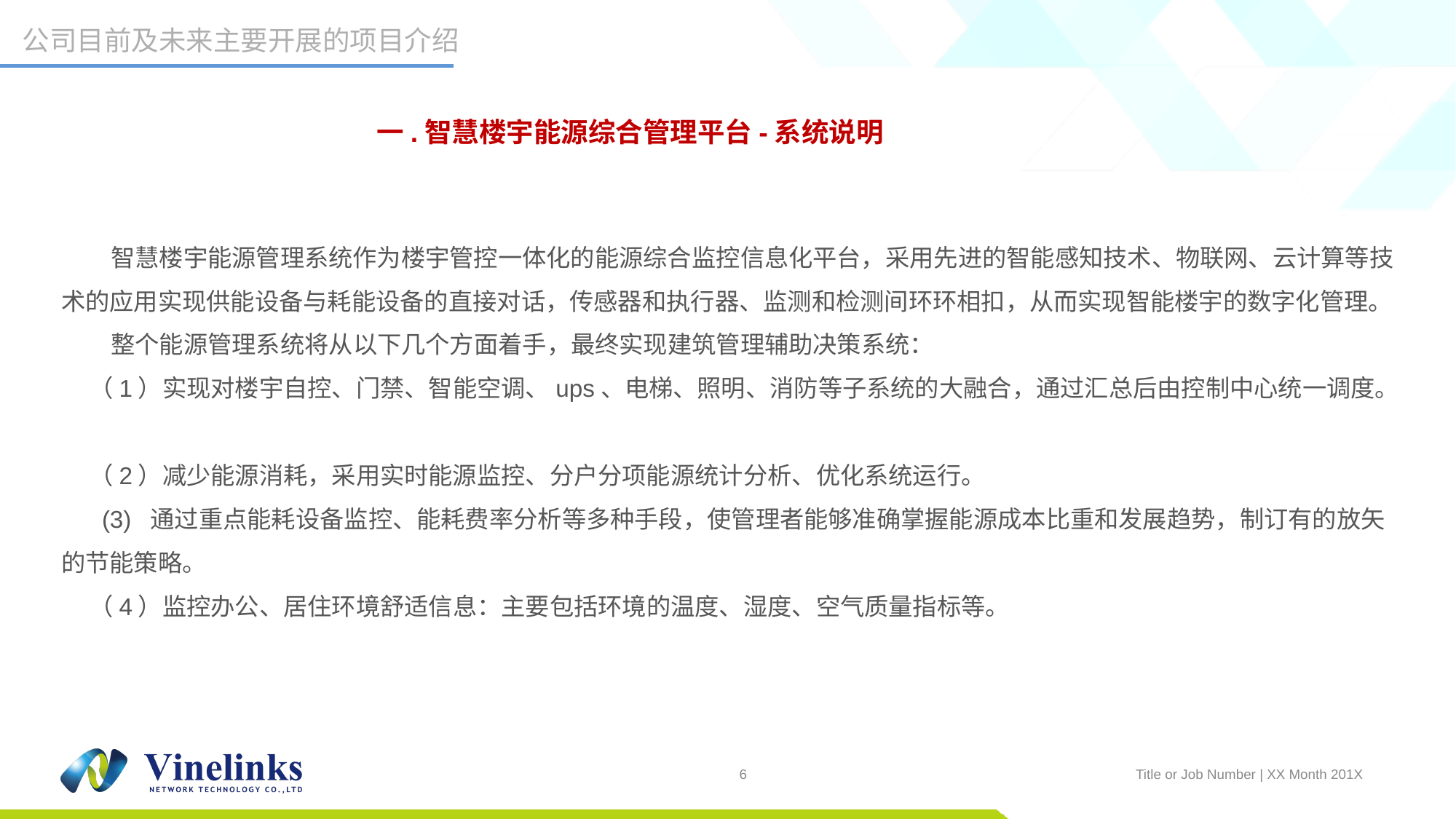

公司目前及未来主要开展的项目介绍
# 一.智慧楼宇能源综合管理平台-系统说明

        智慧楼宇能源管理系统作为楼宇管控一体化的能源综合监控信息化平台，采用先进的智能感知技术、物联网、云计算等技术的应用实现供能设备与耗能设备的直接对话，传感器和执行器、监测和检测间环环相扣，从而实现智能楼宇的数字化管理。
        整个能源管理系统将从以下几个方面着手，最终实现建筑管理辅助决策系统：
    （1）实现对楼宇自控、门禁、智能空调、ups、电梯、照明、消防等子系统的大融合，通过汇总后由控制中心统一调度。
    （2）减少能源消耗，采用实时能源监控、分户分项能源统计分析、优化系统运行。
      (3)  通过重点能耗设备监控、能耗费率分析等多种手段，使管理者能够准确掌握能源成本比重和发展趋势，制订有的放矢的节能策略。
    （4）监控办公、居住环境舒适信息：主要包括环境的温度、湿度、空气质量指标等。
6
Title or Job Number | XX Month 201X